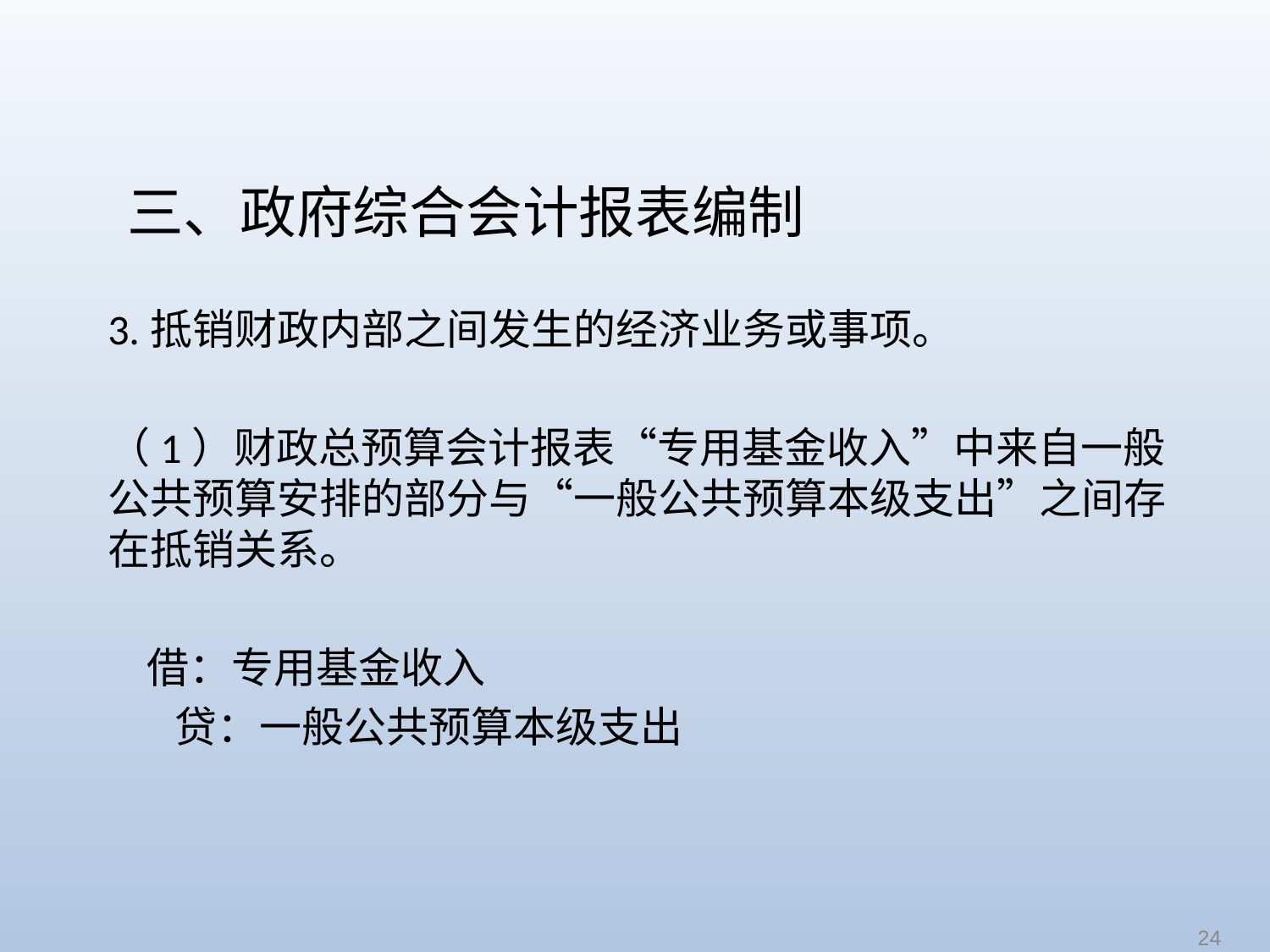

# 三、政府综合会计报表编制
3.抵销财政内部之间发生的经济业务或事项。

（1）财政总预算会计报表“专用基金收入”中来自一般公共预算安排的部分与“一般公共预算本级支出”之间存在抵销关系。

   借：专用基金收入
      贷：一般公共预算本级支出
24